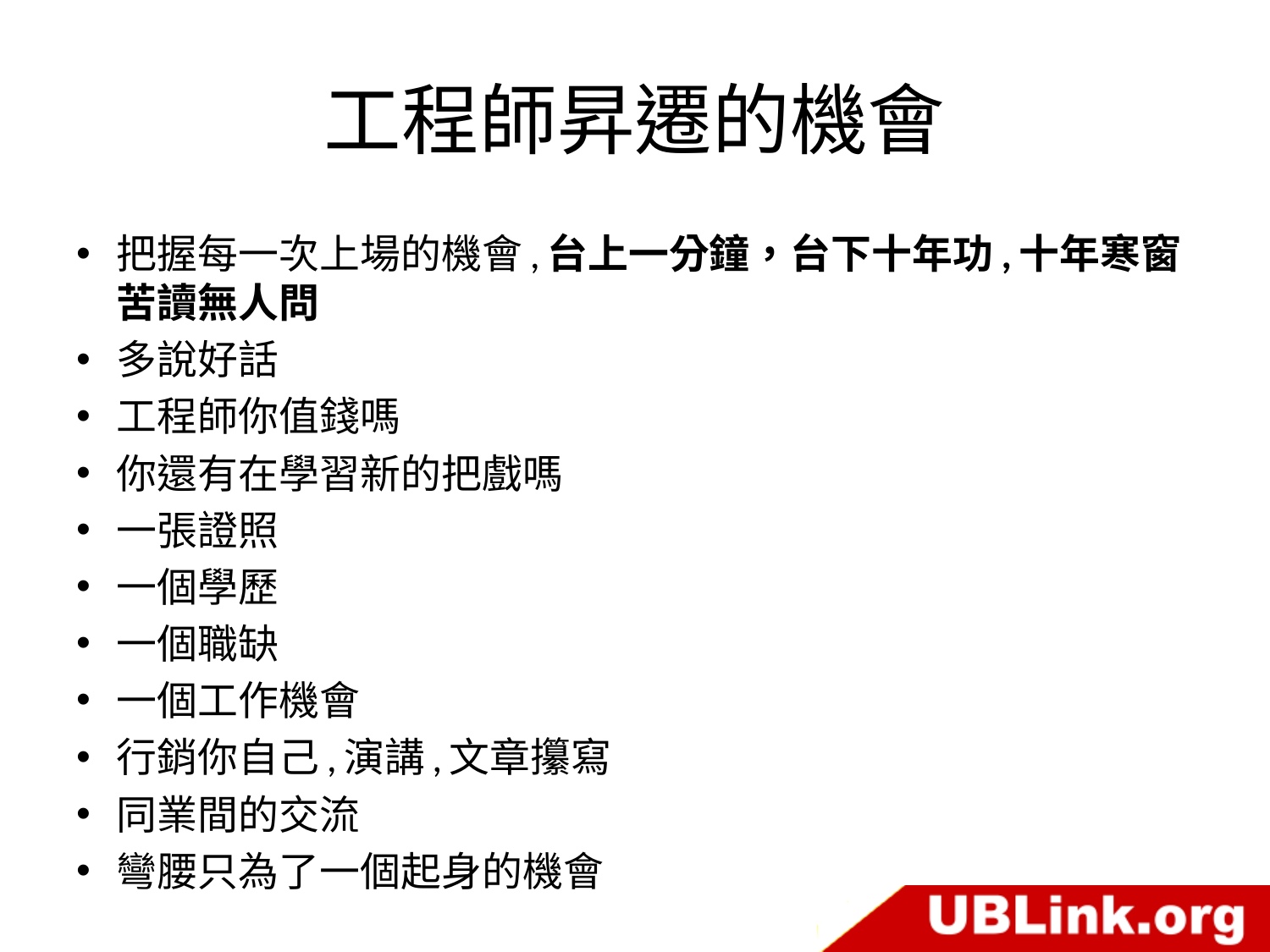

# 工程師昇遷的機會
把握每一次上場的機會,台上一分鐘，台下十年功,十年寒窗苦讀無人問
多說好話
工程師你值錢嗎
你還有在學習新的把戲嗎
一張證照
一個學歷
一個職缺
一個工作機會
行銷你自己,演講,文章攥寫
同業間的交流
彎腰只為了一個起身的機會